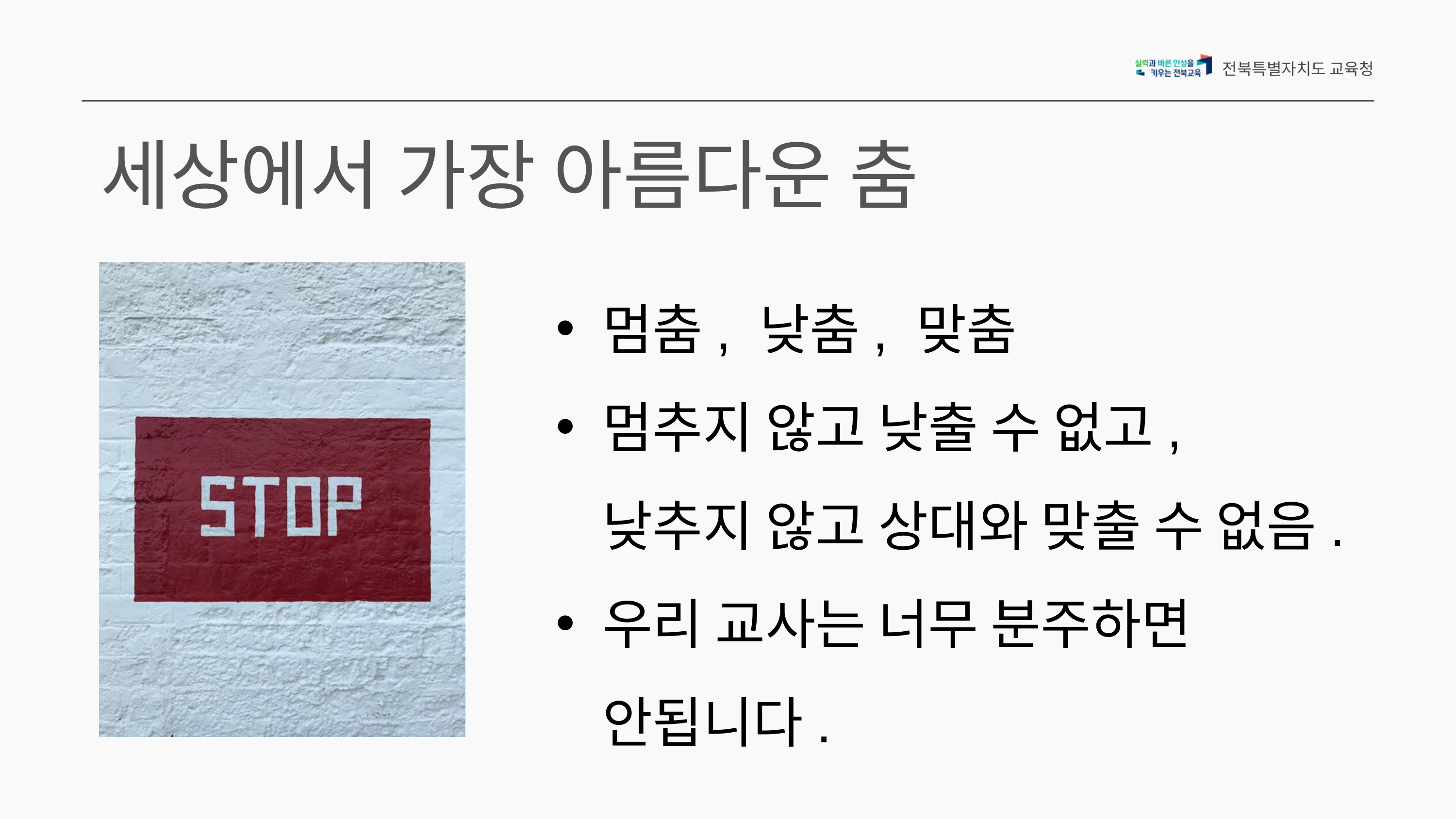

전북특별자치도 교육청

세상에서 가장 아름다운 춤

멈춤, 낮춤, 맞춤
멈추지 않고 낮출 수 없고, 낮추지 않고 상대와 맞출 수 없음.
우리 교사는 너무 분주하면 안됩니다.